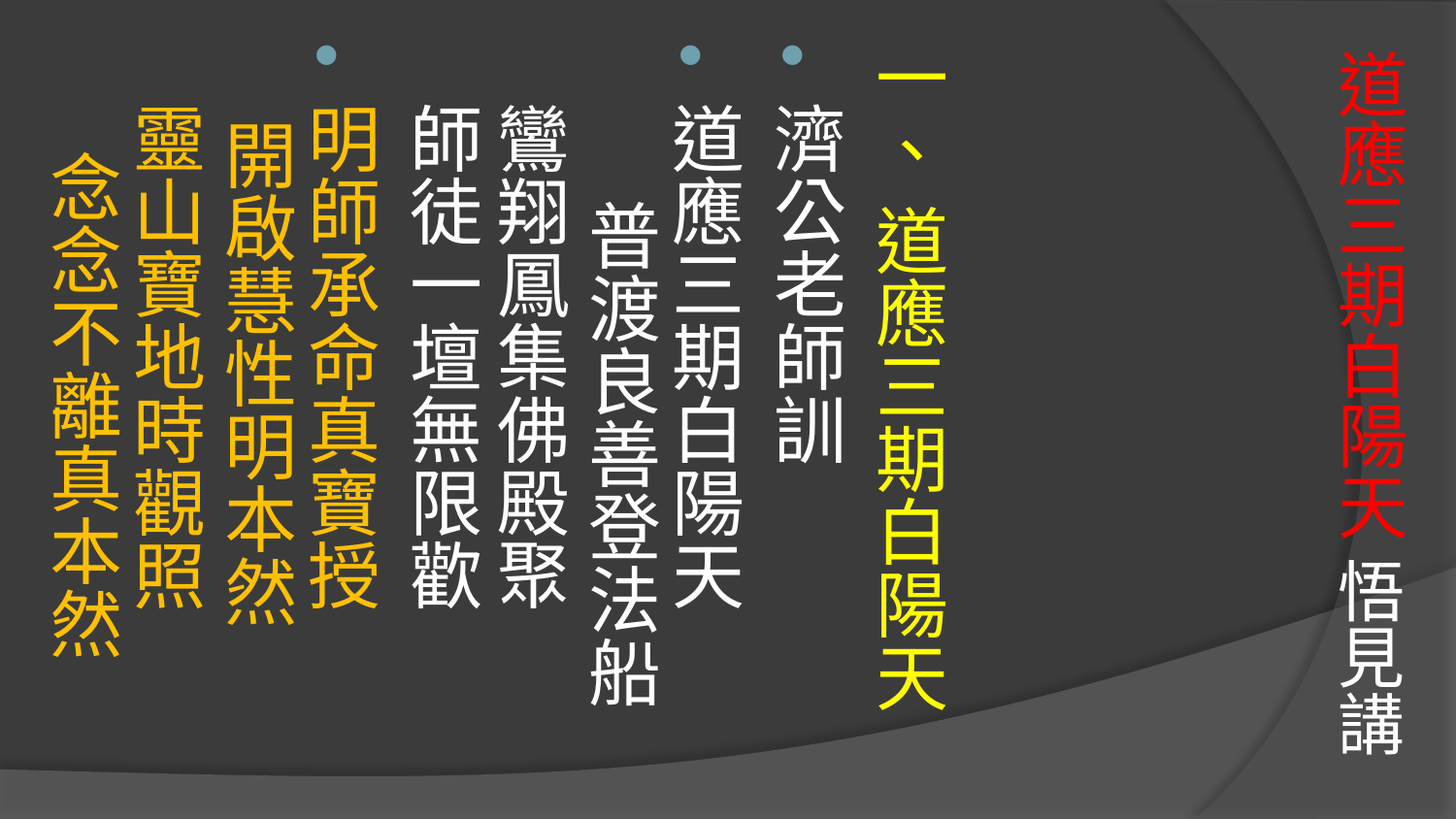

# 道應三期白陽天 悟見講
一、 道應三期白陽天
濟公老師訓
道應三期白陽天　             普渡良善登法船
鸞翔鳳集佛殿聚　      師徒一壇無限歡
明師承命真寶授            開啟慧性明本然
靈山寶地時觀照              念念不離真本然